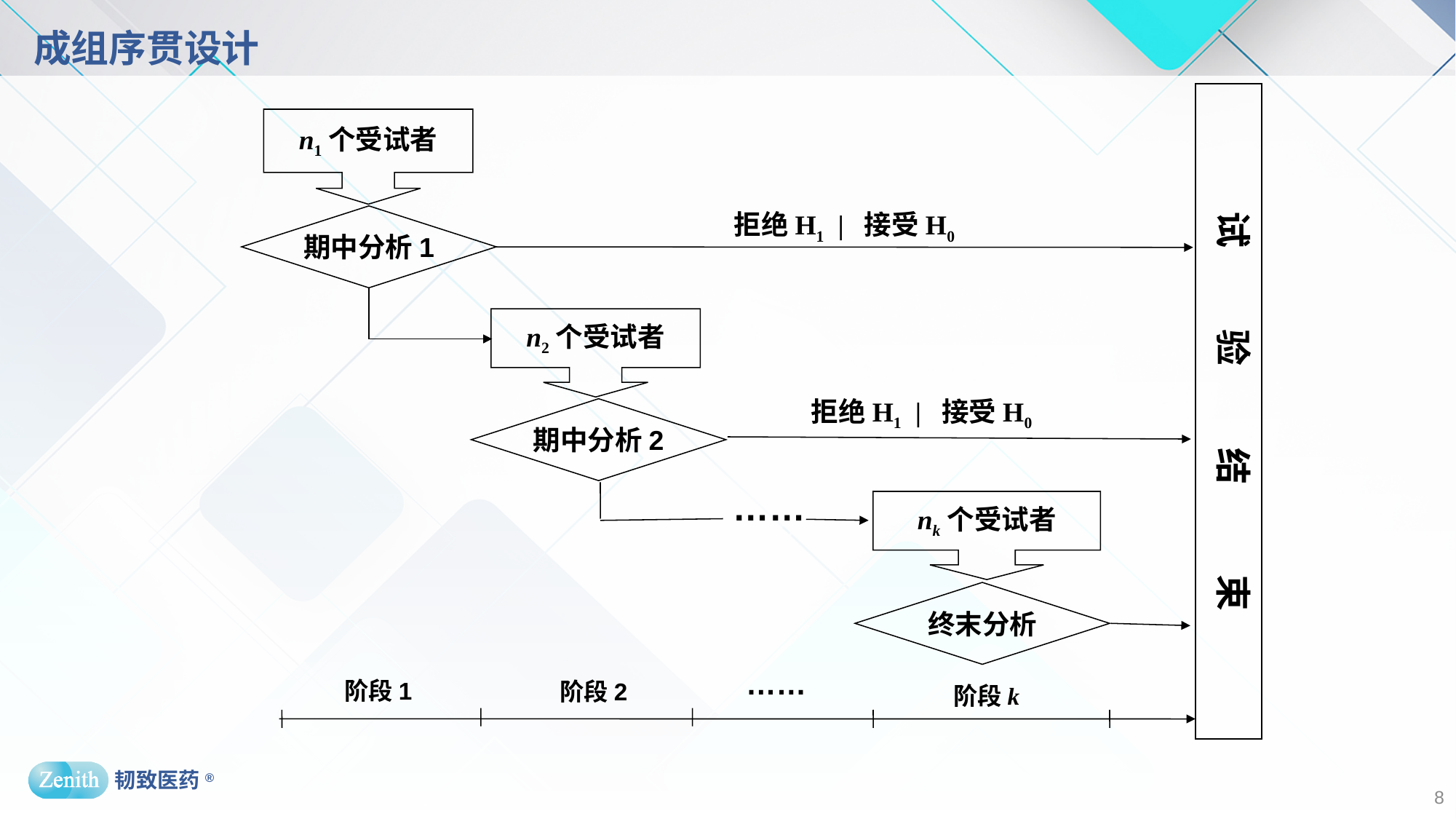

# 成组序贯设计
试          验          结           束
n1个受试者
拒绝H1  |  接受H0
期中分析1
n2个受试者
拒绝H1  |  接受H0
期中分析2
……

nk个受试者

终末分析
……
阶段1
阶段2
阶段k

8